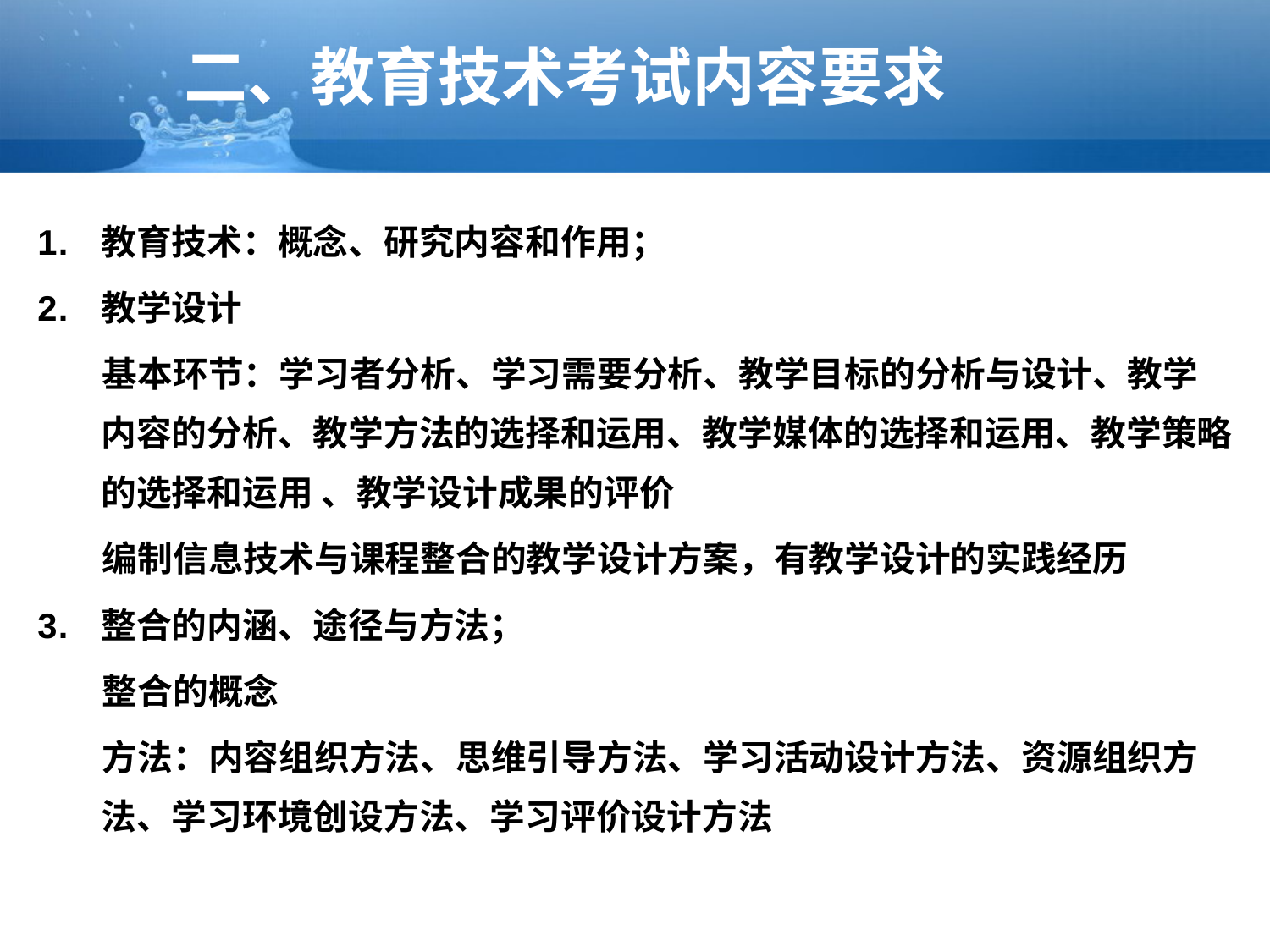

二、教育技术考试内容要求
教育技术：概念、研究内容和作用；
教学设计
       基本环节：学习者分析、学习需要分析、教学目标的分析与设计、教学内容的分析、教学方法的选择和运用、教学媒体的选择和运用、教学策略的选择和运用 、教学设计成果的评价
       编制信息技术与课程整合的教学设计方案，有教学设计的实践经历
整合的内涵、途径与方法；
       整合的概念
       方法：内容组织方法、思维引导方法、学习活动设计方法、资源组织方法、学习环境创设方法、学习评价设计方法